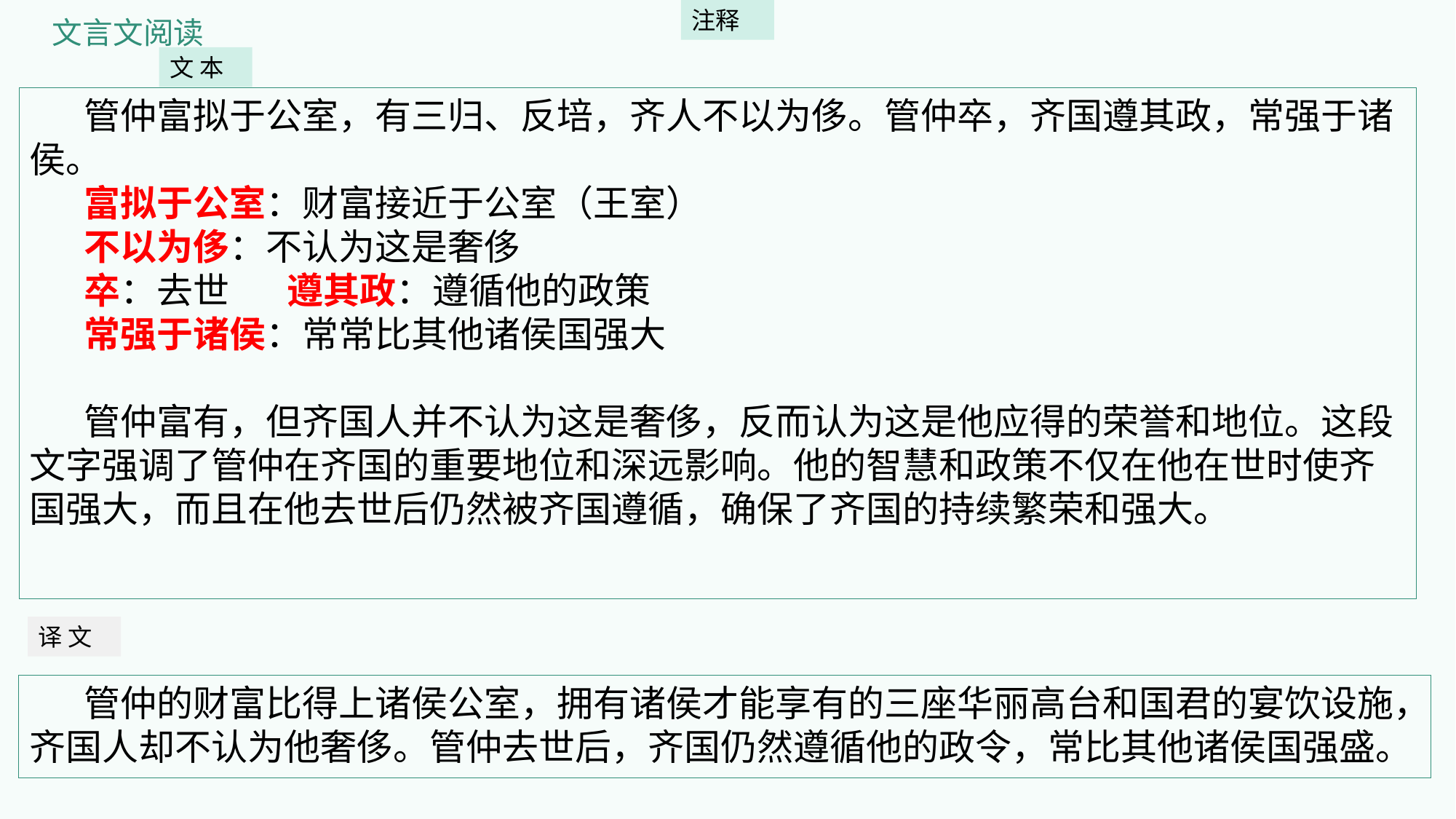

注释
文言文阅读
文 本
管仲富拟于公室，有三归、反培，齐人不以为侈。管仲卒，齐国遵其政，常强于诸侯。
富拟于公室：财富接近于公室（王室）
不以为侈：不认为这是奢侈
卒：去世       遵其政：遵循他的政策
常强于诸侯：常常比其他诸侯国强大

管仲富有，但齐国人并不认为这是奢侈，反而认为这是他应得的荣誉和地位。这段文字强调了管仲在齐国的重要地位和深远影响。他的智慧和政策不仅在他在世时使齐国强大，而且在他去世后仍然被齐国遵循，确保了齐国的持续繁荣和强大。
译 文
管仲的财富比得上诸侯公室，拥有诸侯才能享有的三座华丽高台和国君的宴饮设施，齐国人却不认为他奢侈。管仲去世后，齐国仍然遵循他的政令，常比其他诸侯国强盛。